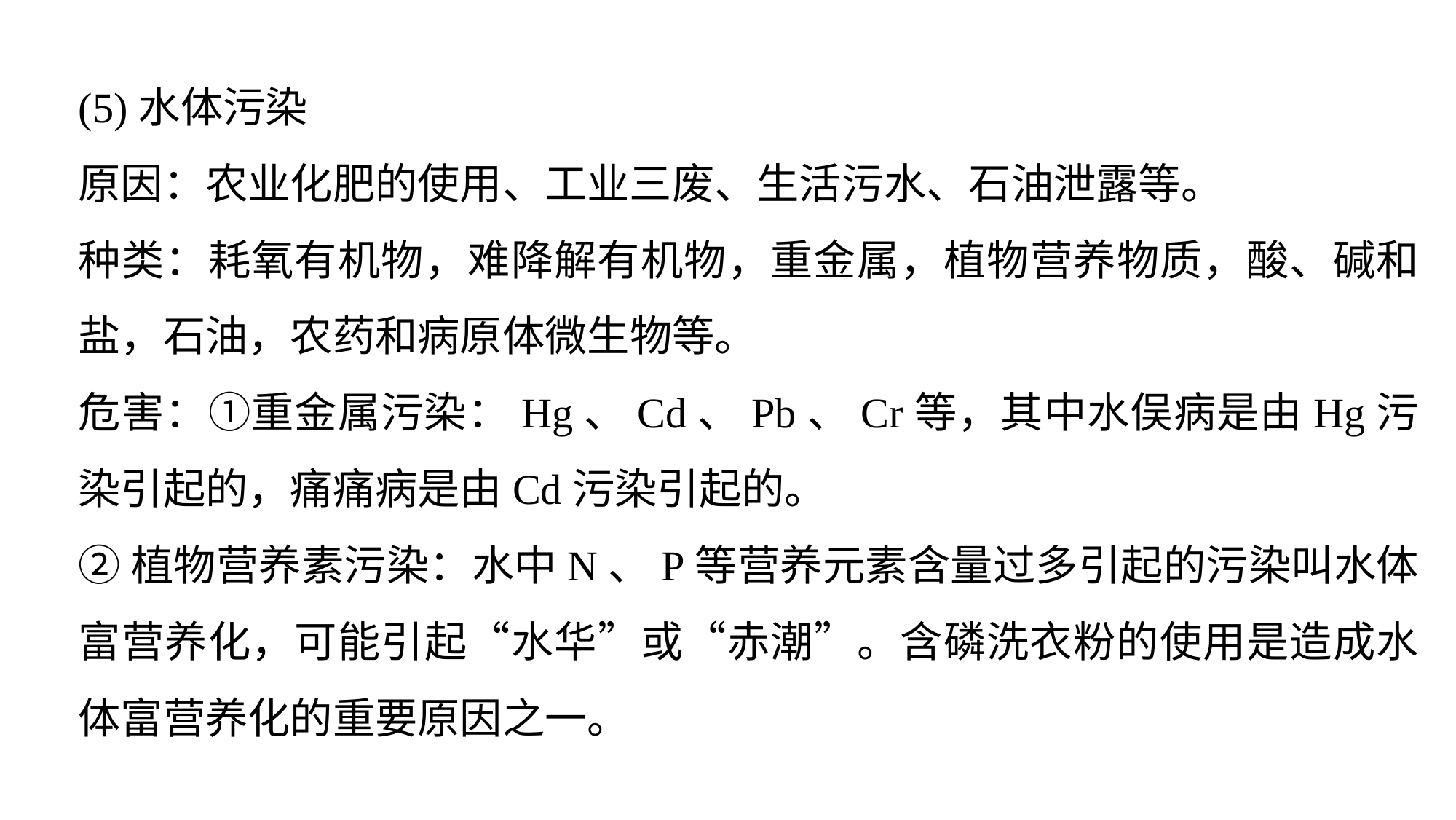

(5)水体污染
原因：农业化肥的使用、工业三废、生活污水、石油泄露等。
种类：耗氧有机物，难降解有机物，重金属，植物营养物质，酸、碱和盐，石油，农药和病原体微生物等。
危害：①重金属污染：Hg、Cd、Pb、Cr等，其中水俣病是由Hg污染引起的，痛痛病是由Cd污染引起的。
②植物营养素污染：水中N、P等营养元素含量过多引起的污染叫水体富营养化，可能引起“水华”或“赤潮”。含磷洗衣粉的使用是造成水体富营养化的重要原因之一。